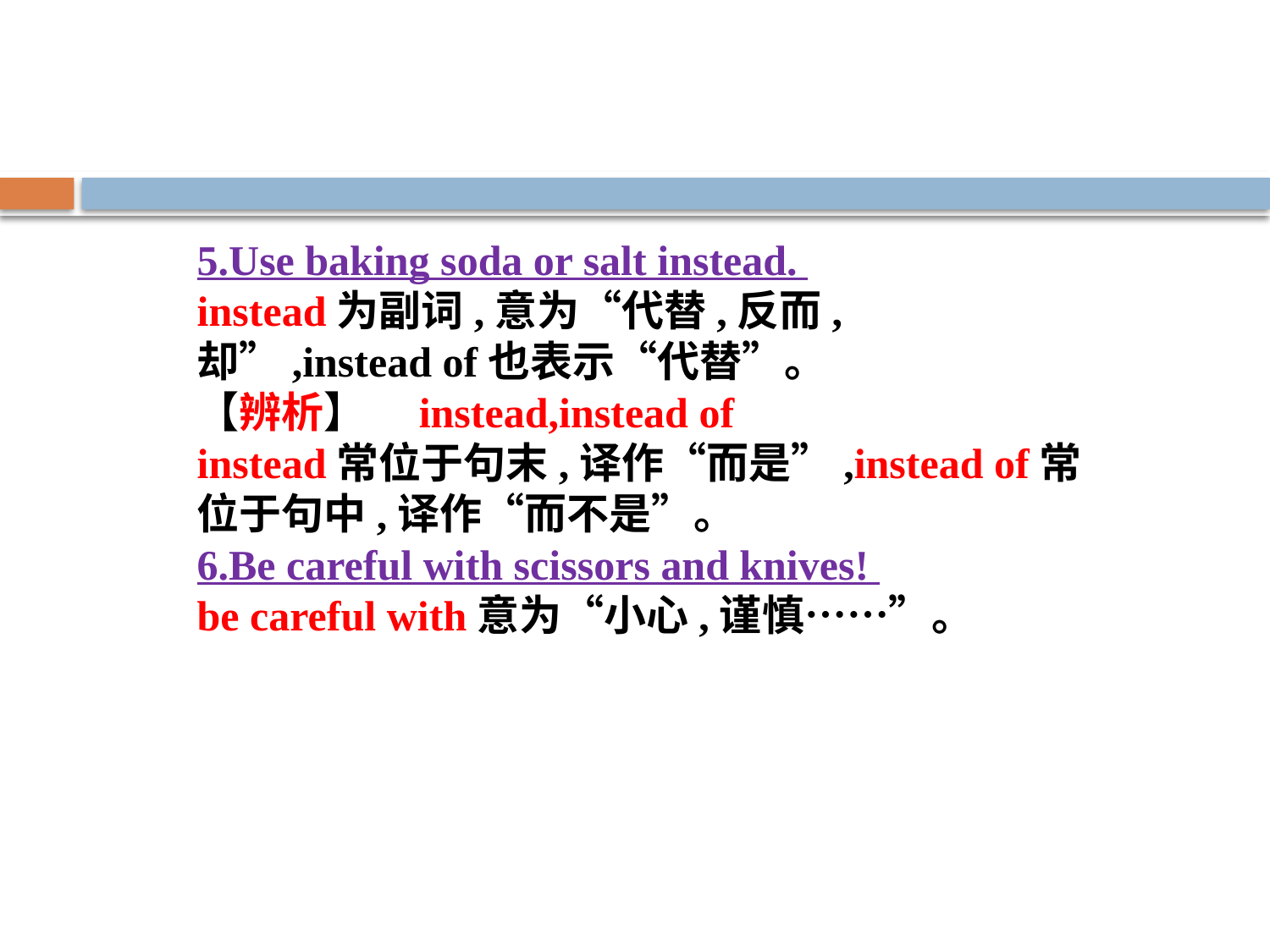

5.Use baking soda or salt instead.
instead为副词,意为“代替,反而,却”,instead of也表示“代替”。
【辨析】　instead,instead of
instead常位于句末,译作“而是”,instead of常位于句中,译作“而不是”。
6.Be careful with scissors and knives!
be careful with意为“小心,谨慎……”。